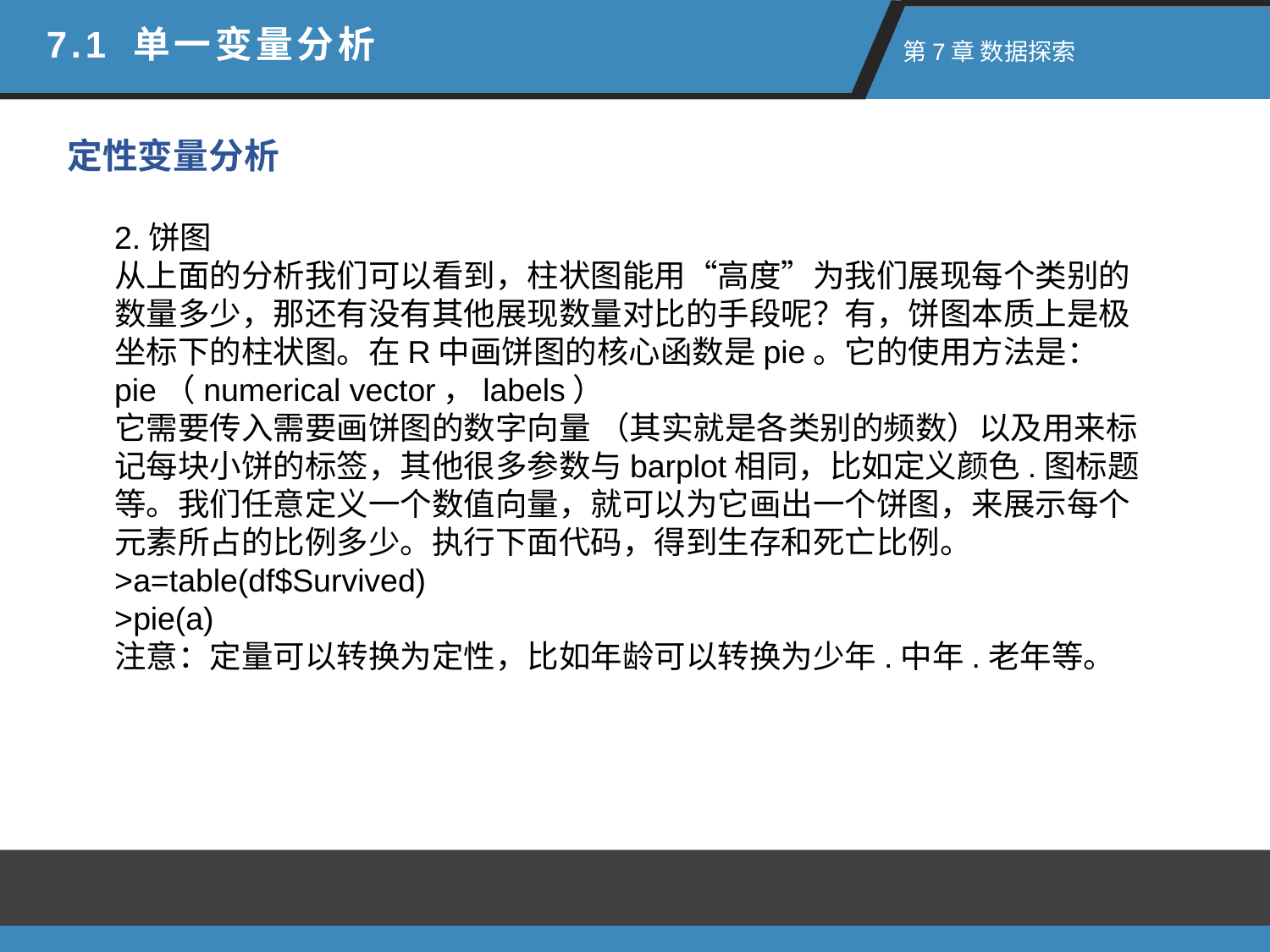

7.1 单一变量分析
  第7章 数据探索
定性变量分析
2.饼图
从上面的分析我们可以看到，柱状图能用“高度”为我们展现每个类别的数量多少，那还有没有其他展现数量对比的手段呢？有，饼图本质上是极坐标下的柱状图。在R中画饼图的核心函数是pie。它的使用方法是：
pie（numerical vector，labels）
它需要传入需要画饼图的数字向量 （其实就是各类别的频数）以及用来标记每块小饼的标签，其他很多参数与barplot相同，比如定义颜色.图标题等。我们任意定义一个数值向量，就可以为它画出一个饼图，来展示每个元素所占的比例多少。执行下面代码，得到生存和死亡比例。
>a=table(df$Survived)
>pie(a)
注意：定量可以转换为定性，比如年龄可以转换为少年.中年.老年等。